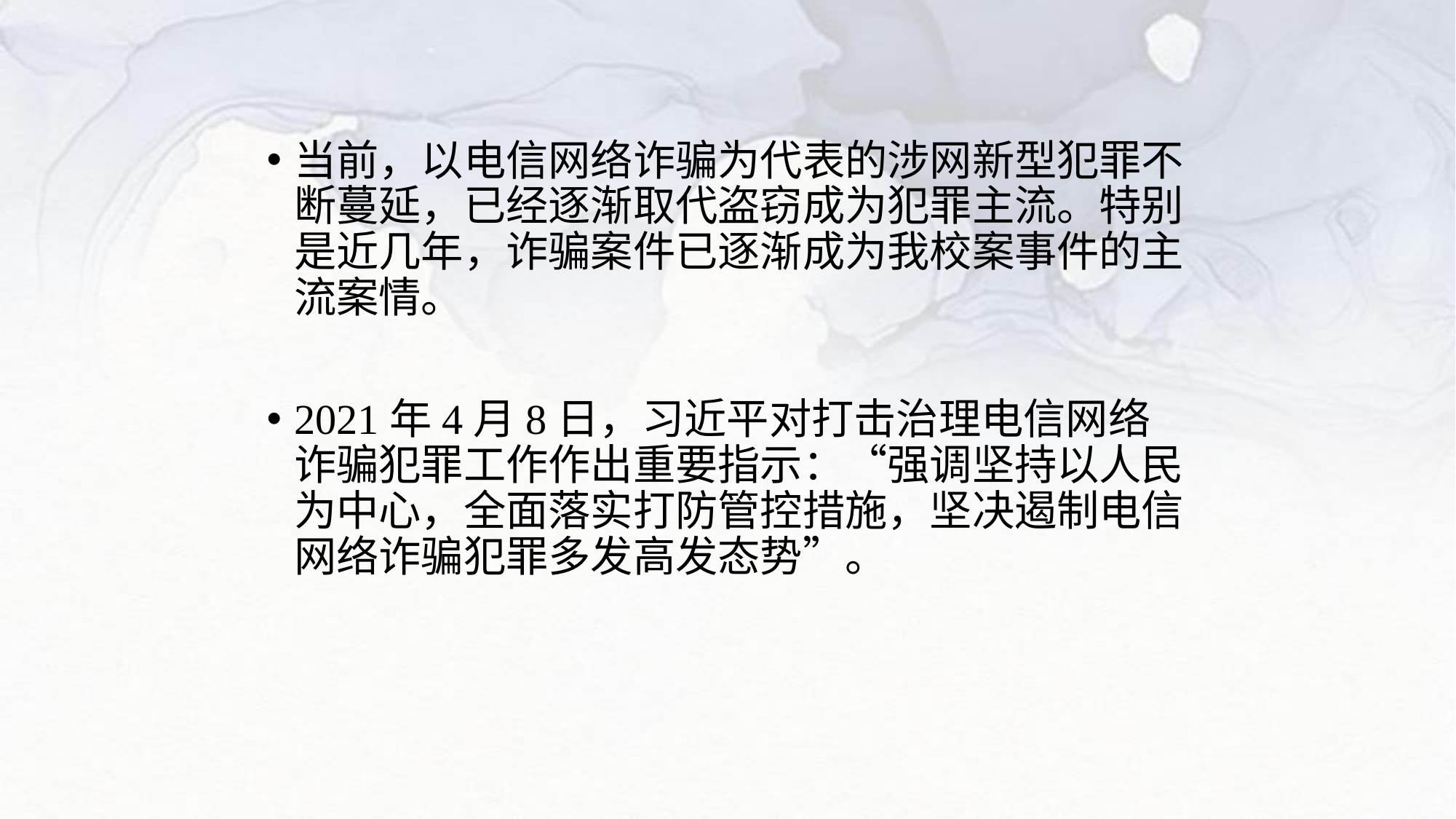

当前，以电信网络诈骗为代表的涉网新型犯罪不断蔓延，已经逐渐取代盗窃成为犯罪主流。特别是近几年，诈骗案件已逐渐成为我校案事件的主流案情。

2021年4月8日，习近平对打击治理电信网络诈骗犯罪工作作出重要指示：“强调坚持以人民为中心，全面落实打防管控措施，坚决遏制电信网络诈骗犯罪多发高发态势”。